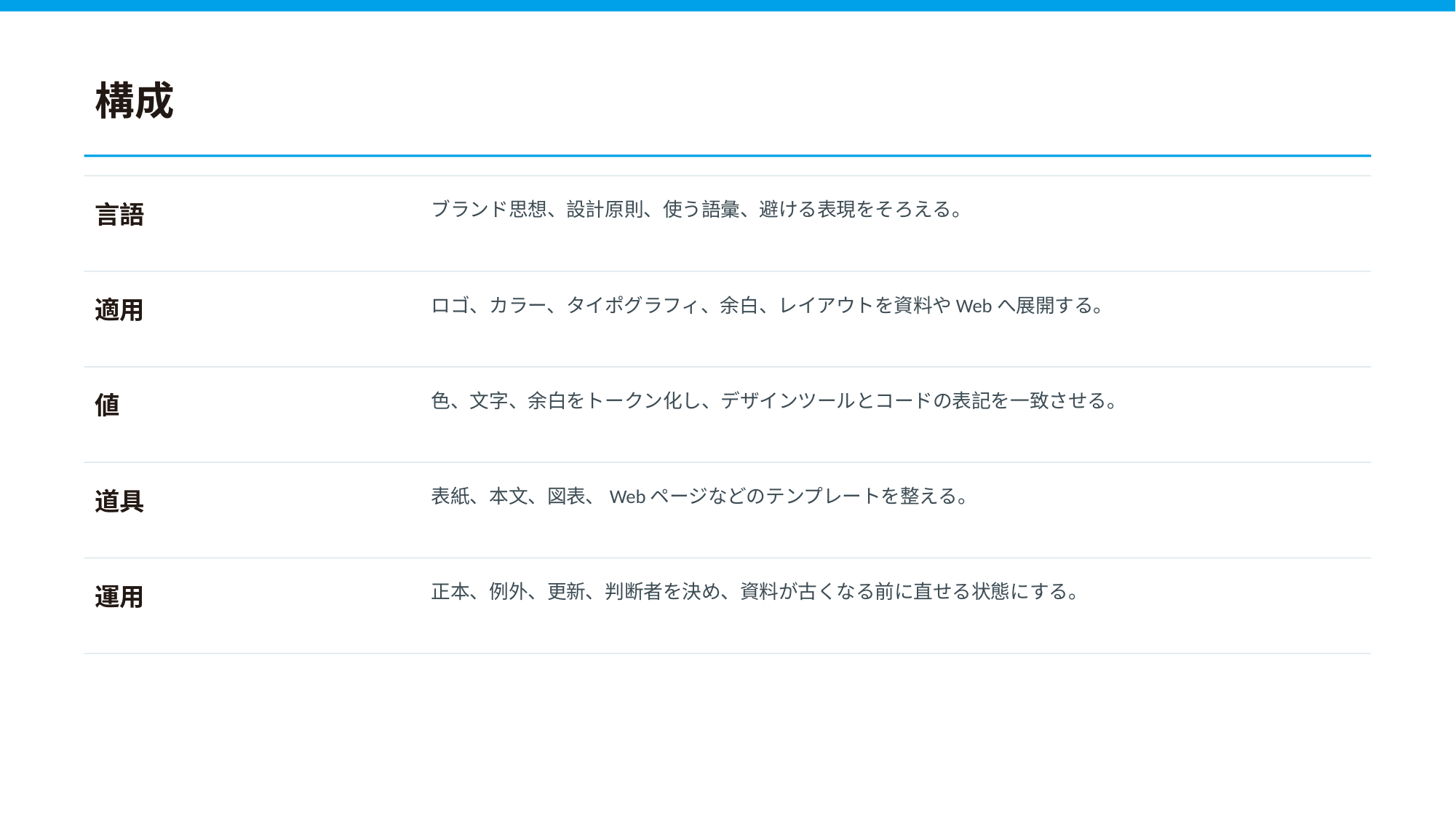

構成

ブランド思想、設計原則、使う語彙、避ける表現をそろえる。
言語

ロゴ、カラー、タイポグラフィ、余白、レイアウトを資料やWebへ展開する。
適用

色、文字、余白をトークン化し、デザインツールとコードの表記を一致させる。
値

表紙、本文、図表、Webページなどのテンプレートを整える。
道具

正本、例外、更新、判断者を決め、資料が古くなる前に直せる状態にする。
運用